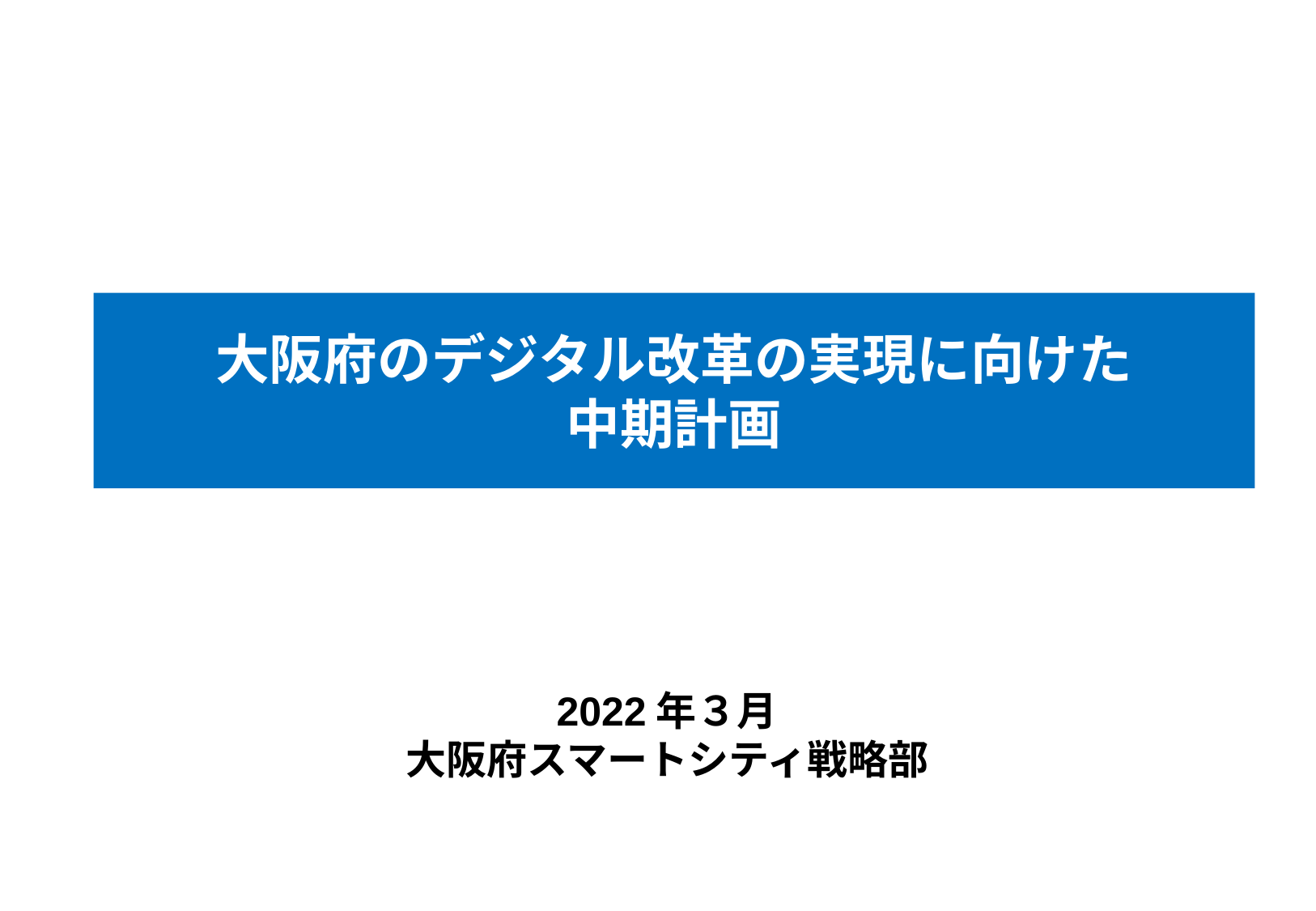

# 大阪府のデジタル改革の実現に向けた 中期計画
2022年３月
大阪府スマートシティ戦略部